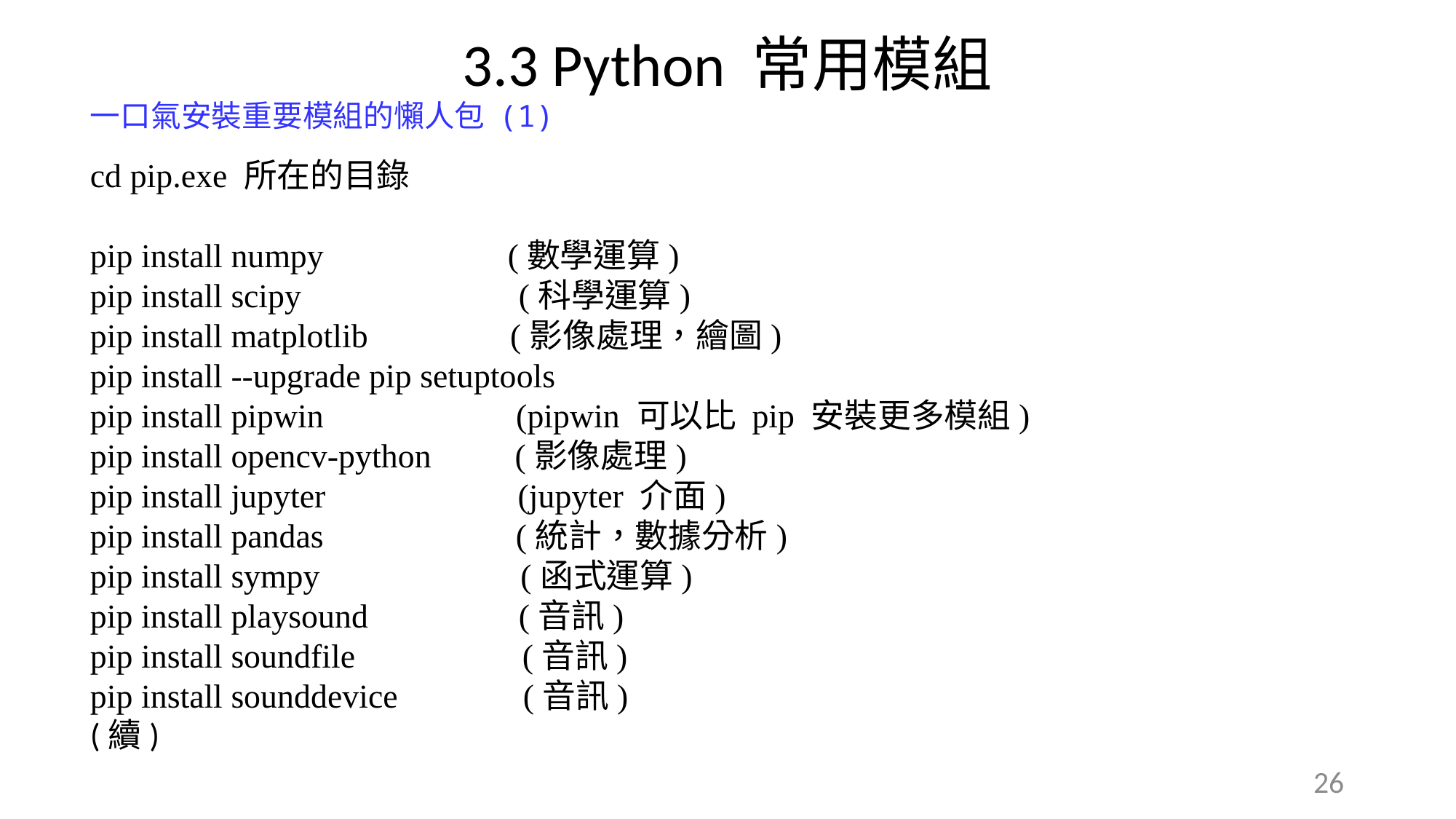

3.3 Python 常用模組
一口氣安裝重要模組的懶人包 (1)
cd pip.exe 所在的目錄

pip install numpy                      (數學運算)
pip install scipy                          (科學運算)
pip install matplotlib                 (影像處理，繪圖)
pip install --upgrade pip setuptools
pip install pipwin                       (pipwin 可以比 pip 安裝更多模組)
pip install opencv-python          (影像處理)
pip install jupyter                       (jupyter 介面)
pip install pandas                       (統計，數據分析)
pip install sympy                        (函式運算)
pip install playsound                  (音訊)
pip install soundfile                    (音訊)
pip install sounddevice               (音訊)
(續)
26